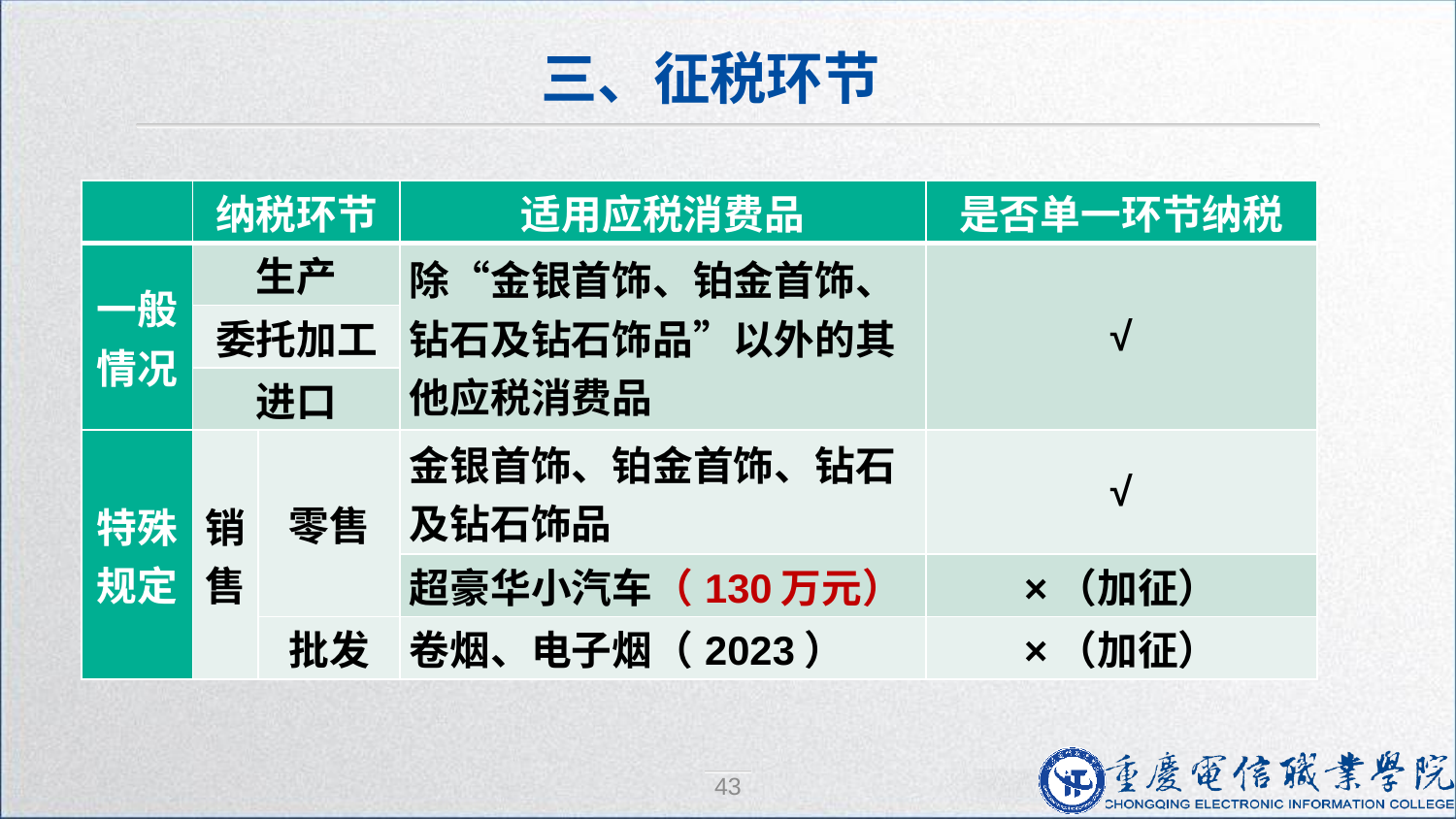

三、征税环节
|  | 纳税环节 |  | 适用应税消费品 | 是否单一环节纳税 |
| --- | --- | --- | --- | --- |
| 一般情况 | 生产 |  | 除“金银首饰、铂金首饰、钻石及钻石饰品”以外的其他应税消费品 | √ |
|  | 委托加工 |  |  |  |
|  | 进口 |  |  |  |
| 特殊规定 | 销售 | 零售 | 金银首饰、铂金首饰、钻石及钻石饰品 | √ |
|  |  |  | 超豪华小汽车（130万元） | ×（加征） |
|  |  | 批发 | 卷烟、电子烟（2023） | ×（加征） |
43